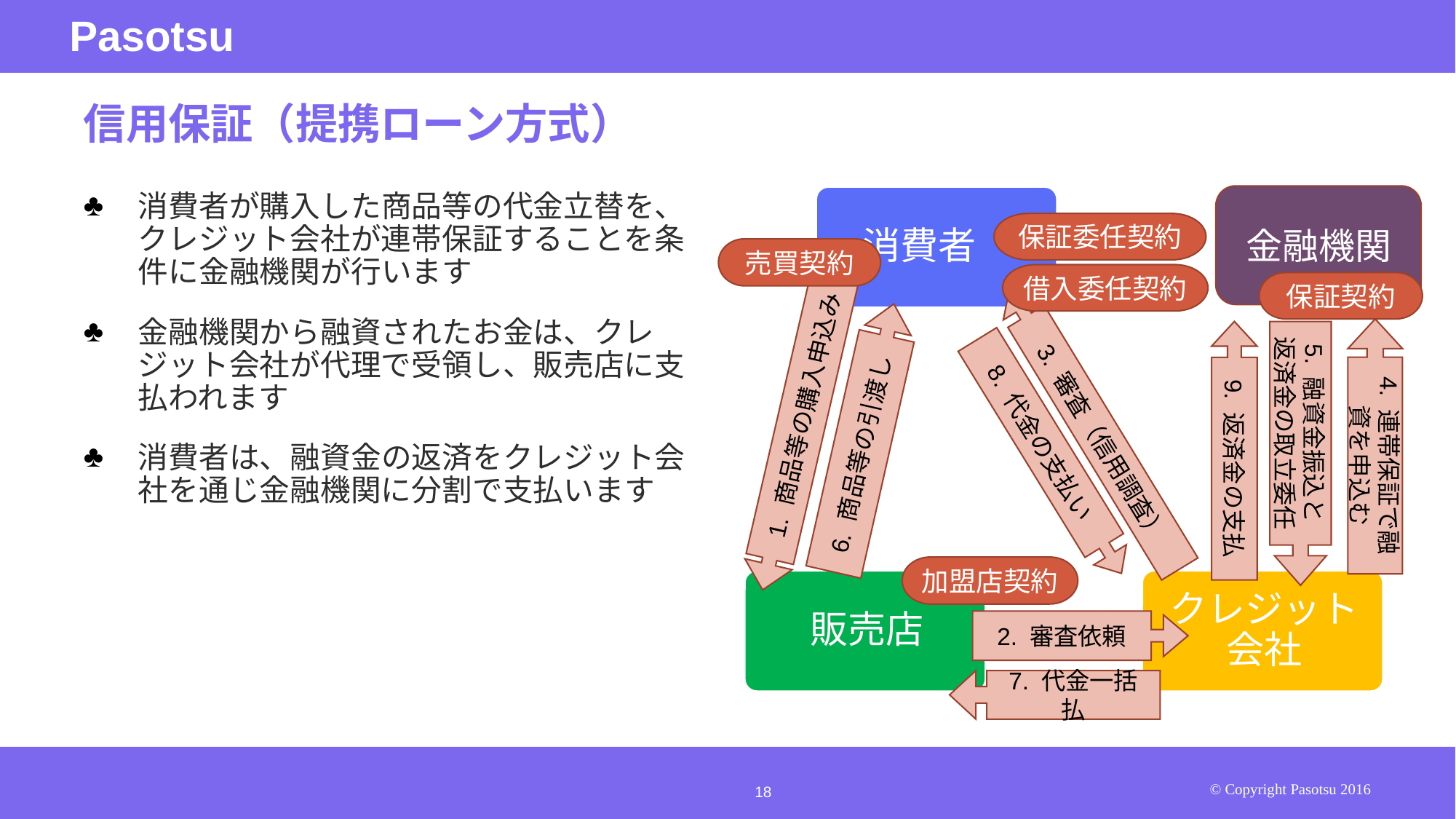

# 信用保証（提携ローン方式）
消費者

クレジット会社

販売店

消費者が購入した商品等の代金立替を、クレジット会社が連帯保証することを条件に金融機関が行います
金融機関から融資されたお金は、クレジット会社が代理で受領し、販売店に支払われます
消費者は、融資金の返済をクレジット会社を通じ金融機関に分割で支払います

金融機関
保証委任契約
売買契約
借入委任契約
保証契約
1. 商品等の購入申込み
3. 審査（信用調査）
6. 商品等の引渡し
4. 連帯保証で融資を申込む
5. 融資金振込と返済金の取立委任
9. 返済金の支払
8. 代金の支払い
加盟店契約
2. 審査依頼
7. 代金一括払
© Copyright Pasotsu 2016
18